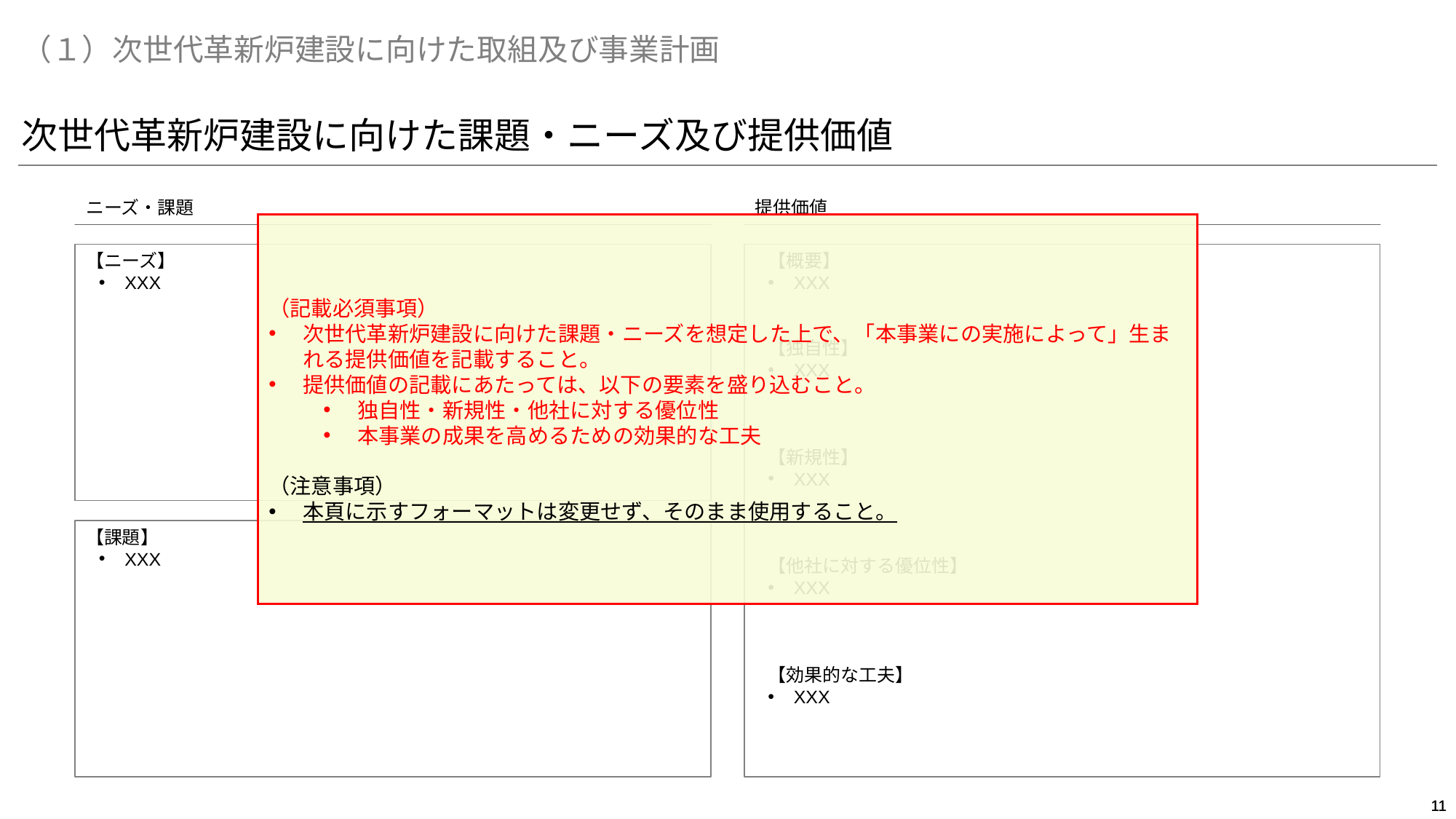

（１）次世代革新炉建設に向けた取組及び事業計画
次世代革新炉建設に向けた課題・ニーズ及び提供価値
ニーズ・課題
提供価値
（記載必須事項）
次世代革新炉建設に向けた課題・ニーズを想定した上で、「本事業にの実施によって」生まれる提供価値を記載すること。
提供価値の記載にあたっては、以下の要素を盛り込むこと。
独自性・新規性・他社に対する優位性
本事業の成果を高めるための効果的な工夫

（注意事項）
本頁に示すフォーマットは変更せず、そのまま使用すること。
【概要】
XXX

【独自性】
XXX

【新規性】
XXX

【他社に対する優位性】
XXX

【効果的な工夫】
XXX

【ニーズ】
XXX
【課題】
XXX